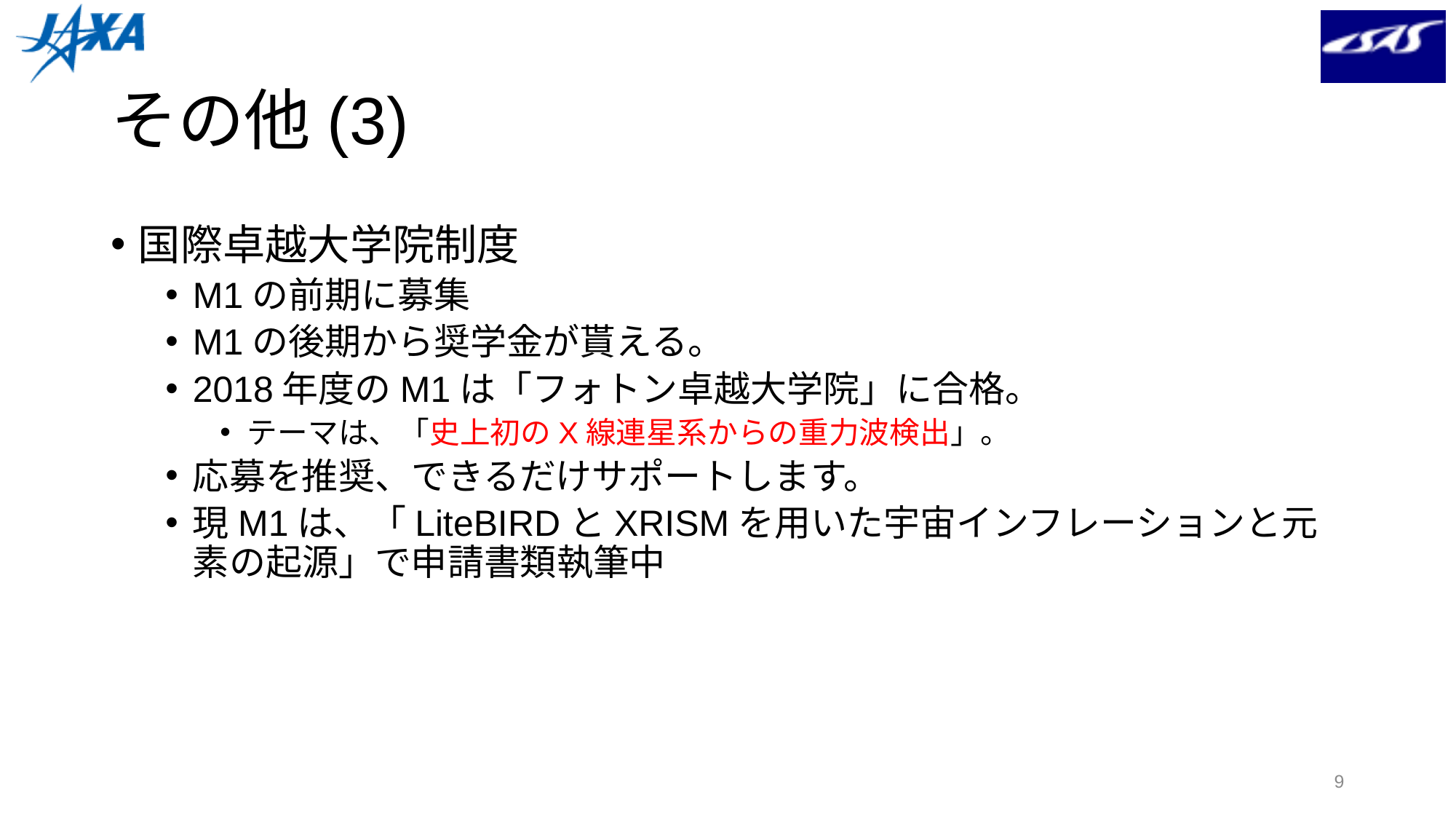

# その他(3)
国際卓越大学院制度
M1の前期に募集
M1の後期から奨学金が貰える。
2018年度のM1は「フォトン卓越大学院」に合格。
テーマは、「史上初のX線連星系からの重力波検出」。
応募を推奨、できるだけサポートします。
現M1は、「LiteBIRDとXRISMを用いた宇宙インフレーションと元素の起源」で申請書類執筆中
9